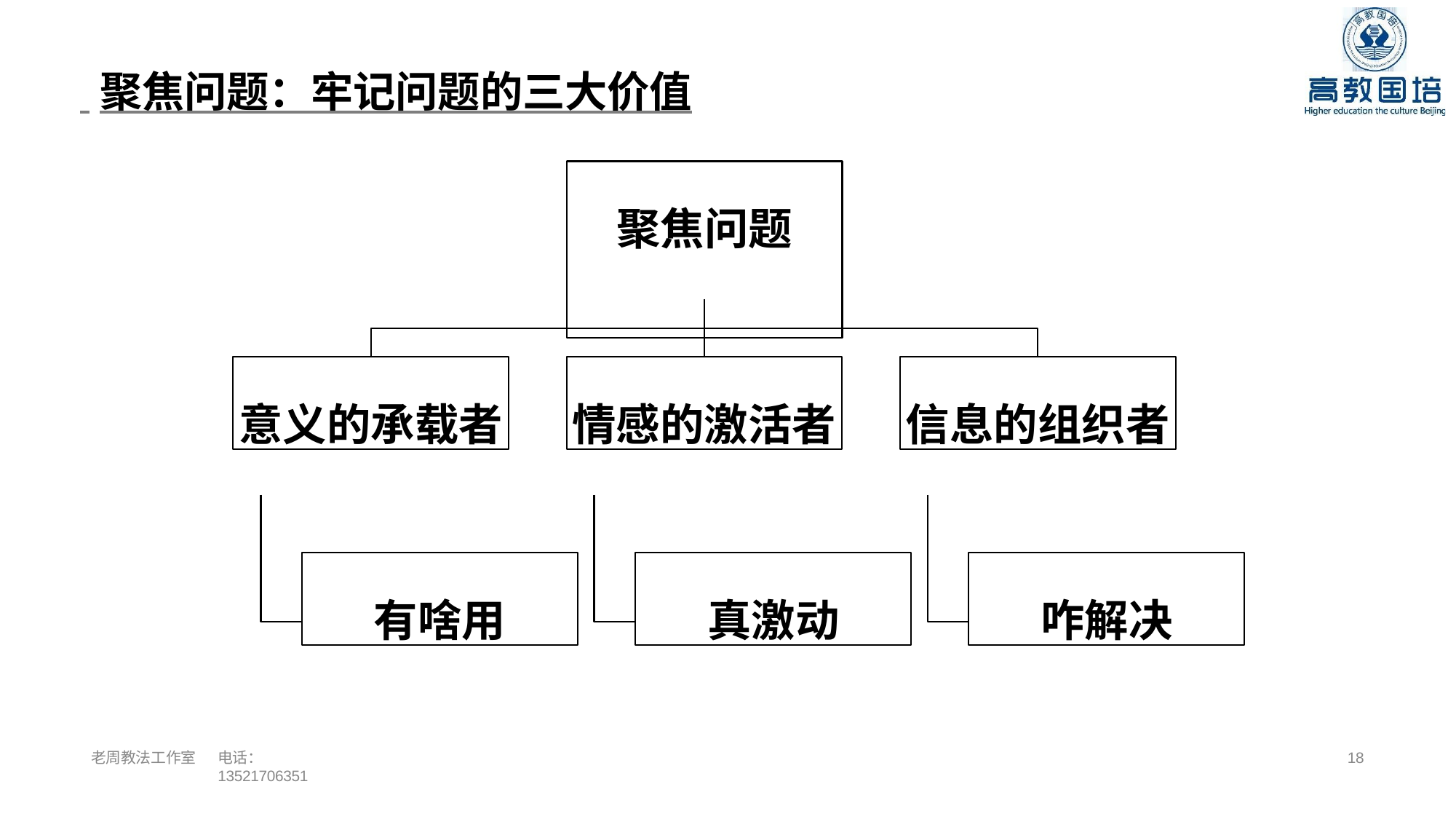

聚焦问题：牢记问题的三大价值
# 聚焦问题

意义的承载者
情感的激活者
信息的组织者

有啥用
真激动
咋解决
老周教法工作室
电话：13521706351
18